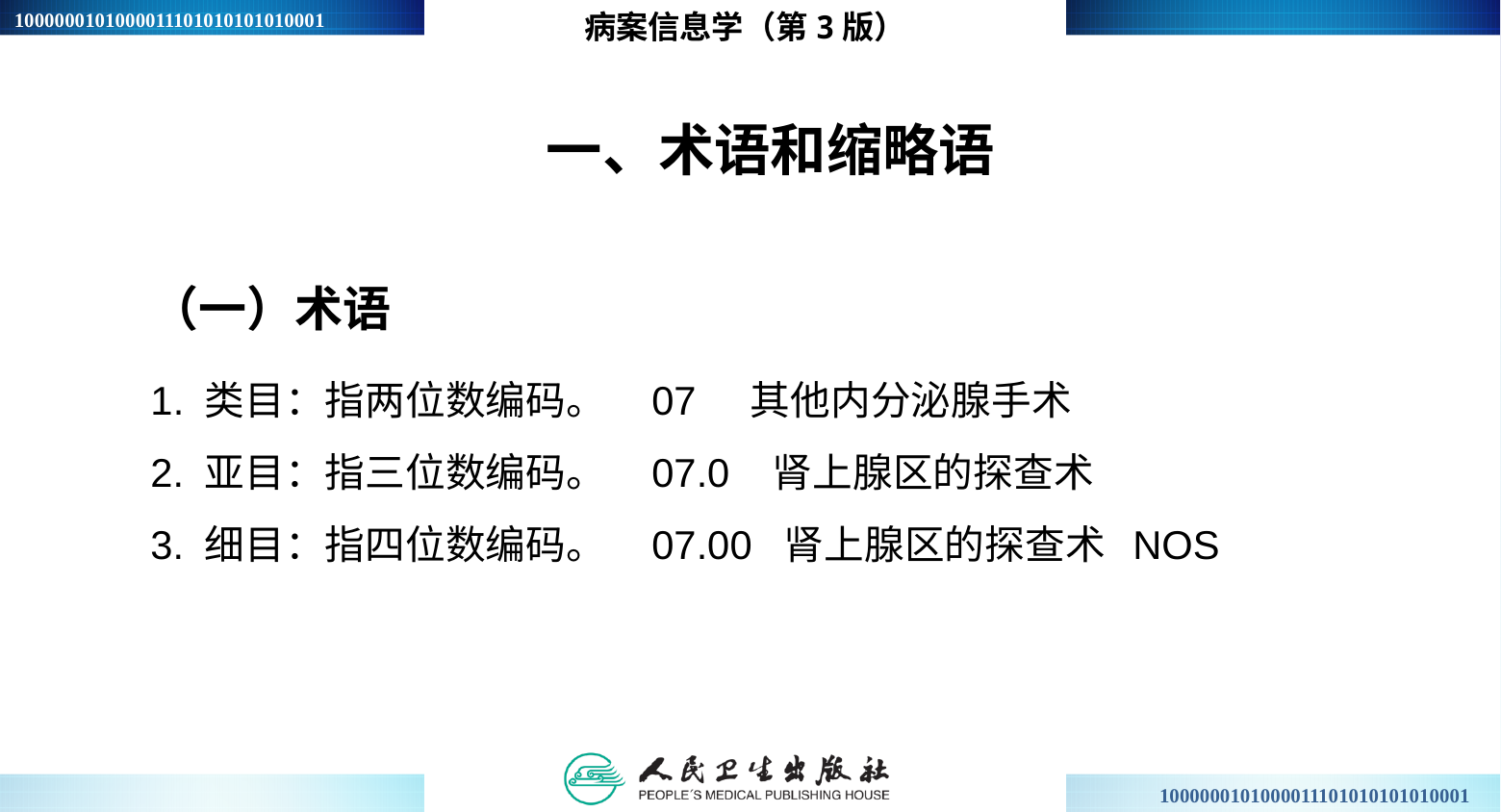

病案信息学（第3版）
# 一、术语和缩略语
（一）术语
1. 类目：指两位数编码。    07    其他内分泌腺手术
2. 亚目：指三位数编码。    07.0   肾上腺区的探查术
3. 细目：指四位数编码。    07.00  肾上腺区的探查术  NOS